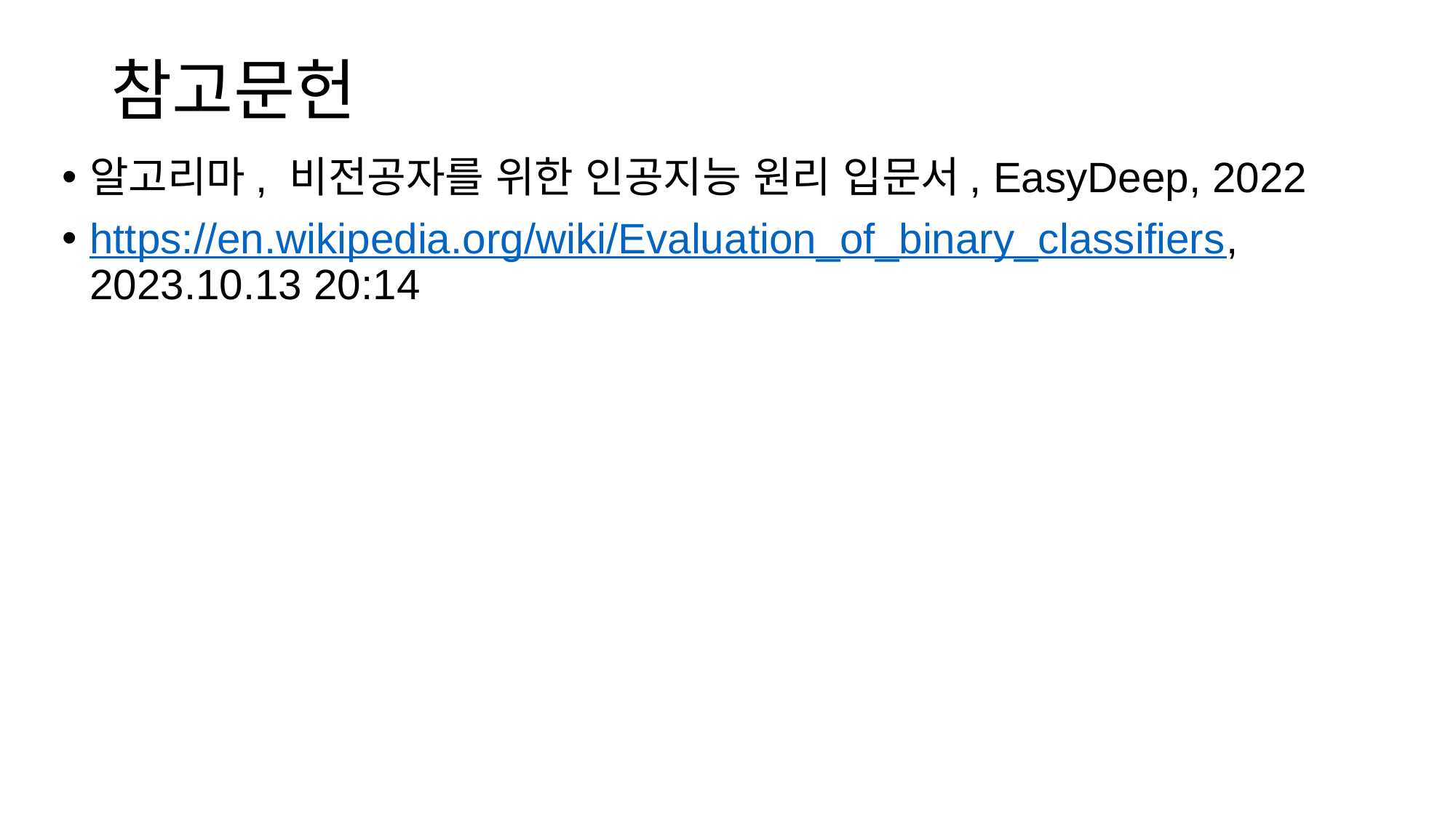

# 참고문헌
알고리마, 비전공자를 위한 인공지능 원리 입문서, EasyDeep, 2022
https://en.wikipedia.org/wiki/Evaluation_of_binary_classifiers, 2023.10.13 20:14